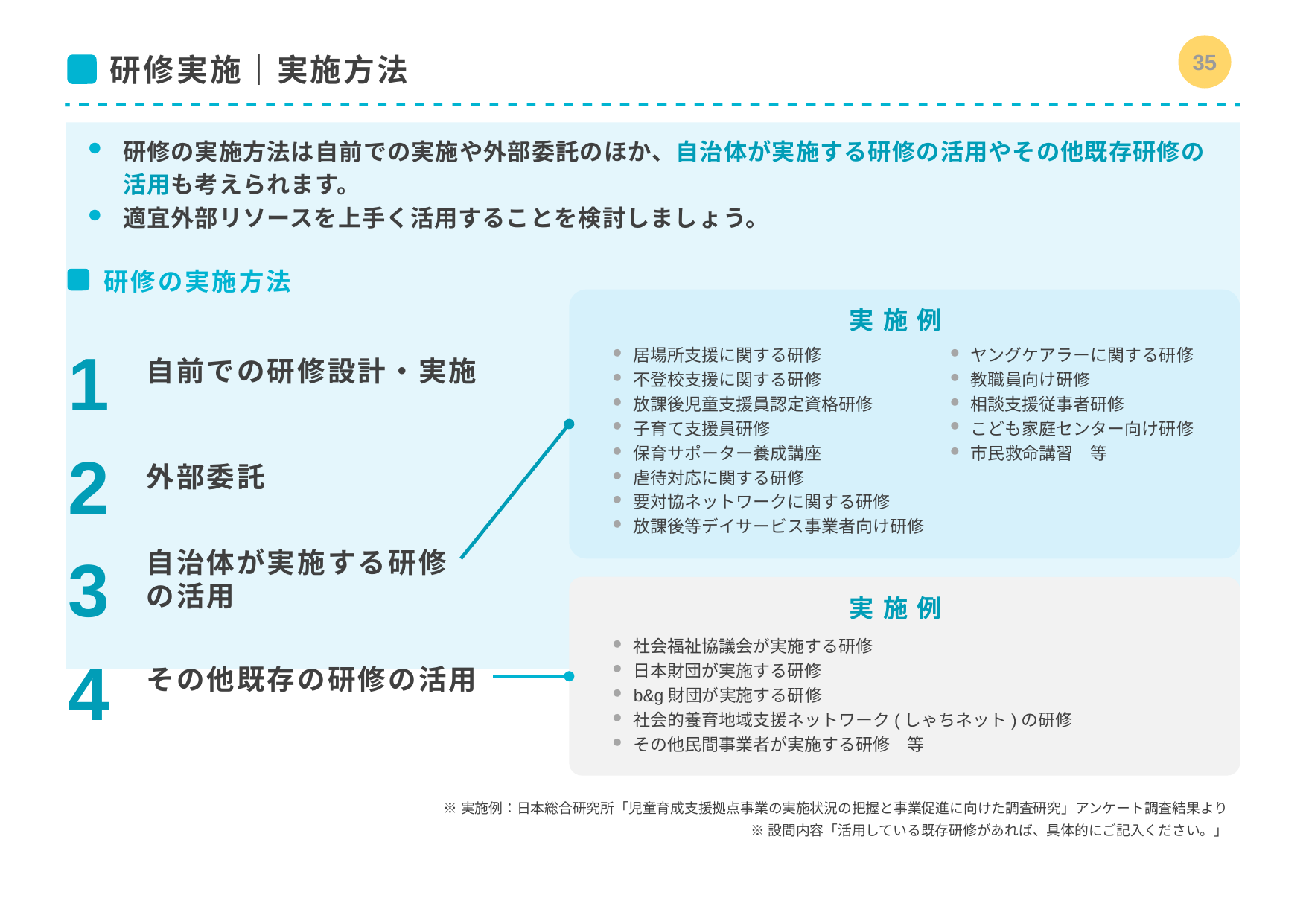

35
# 研修実施｜実施方法
研修の実施方法は自前での実施や外部委託のほか、自治体が実施する研修の活用やその他既存研修の活用も考えられます。
適宜外部リソースを上手く活用することを検討しましょう。
研修の実施方法

実施例
1
居場所支援に関する研修
不登校支援に関する研修
放課後児童支援員認定資格研修
子育て支援員研修
保育サポーター養成講座
虐待対応に関する研修
要対協ネットワークに関する研修
放課後等デイサービス事業者向け研修
ヤングケアラーに関する研修
教職員向け研修
相談支援従事者研修
こども家庭センター向け研修
市民救命講習　等
自前での研修設計・実施
2
外部委託
3
自治体が実施する研修の活用

実施例
4
社会福祉協議会が実施する研修
日本財団が実施する研修
b&g財団が実施する研修
社会的養育地域支援ネットワーク(しゃちネット)の研修
その他民間事業者が実施する研修　等
その他既存の研修の活用
※実施例：日本総合研究所「児童育成支援拠点事業の実施状況の把握と事業促進に向けた調査研究」アンケート調査結果より
※設問内容「活用している既存研修があれば、具体的にご記入ください。」